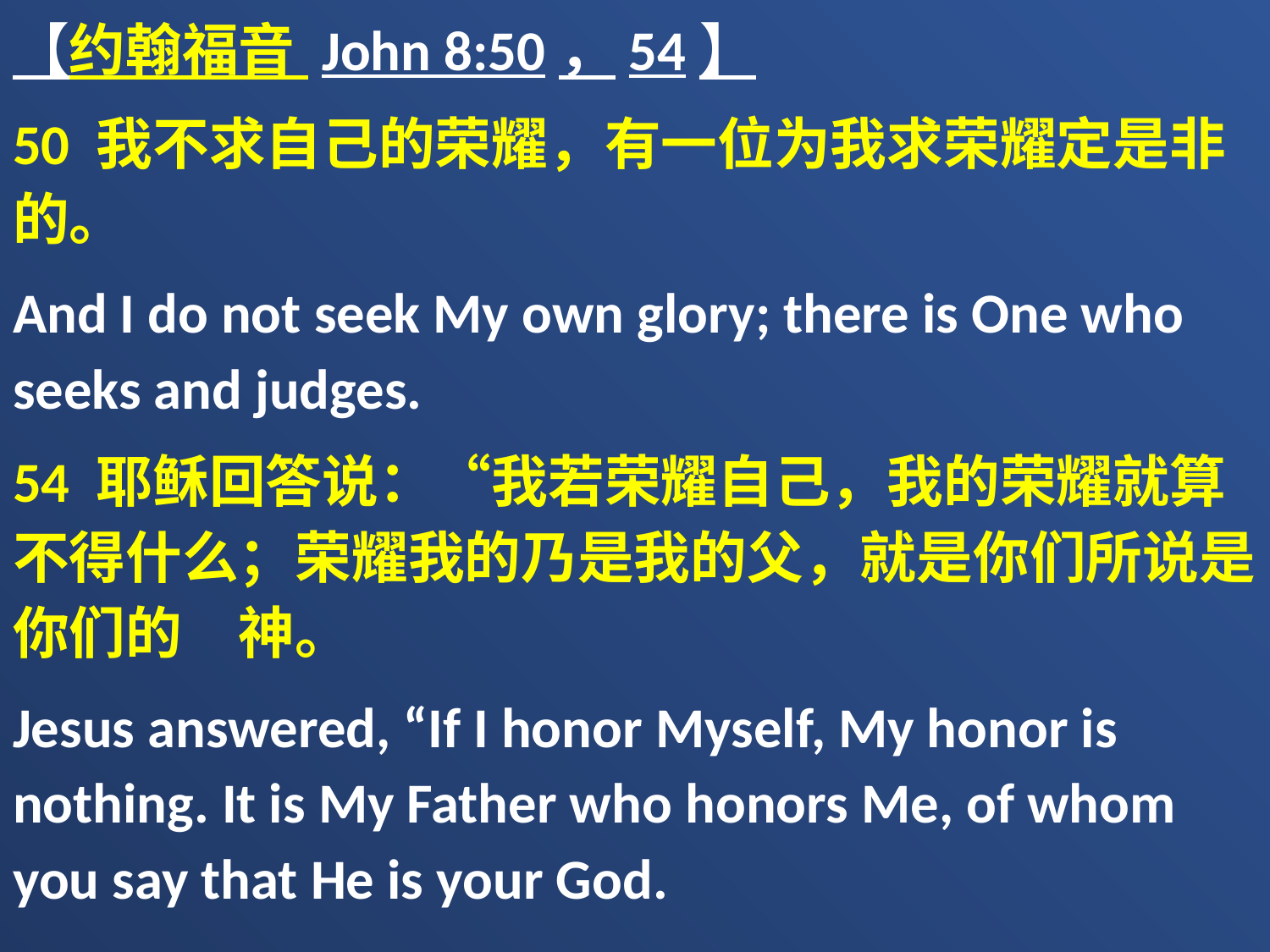

【约翰福音 John 8:50，54】
50 我不求自己的荣耀，有一位为我求荣耀定是非的。
And I do not seek My own glory; there is One who seeks and judges.
54 耶稣回答说：“我若荣耀自己，我的荣耀就算不得什么；荣耀我的乃是我的父，就是你们所说是你们的　神。
Jesus answered, “If I honor Myself, My honor is nothing. It is My Father who honors Me, of whom you say that He is your God.